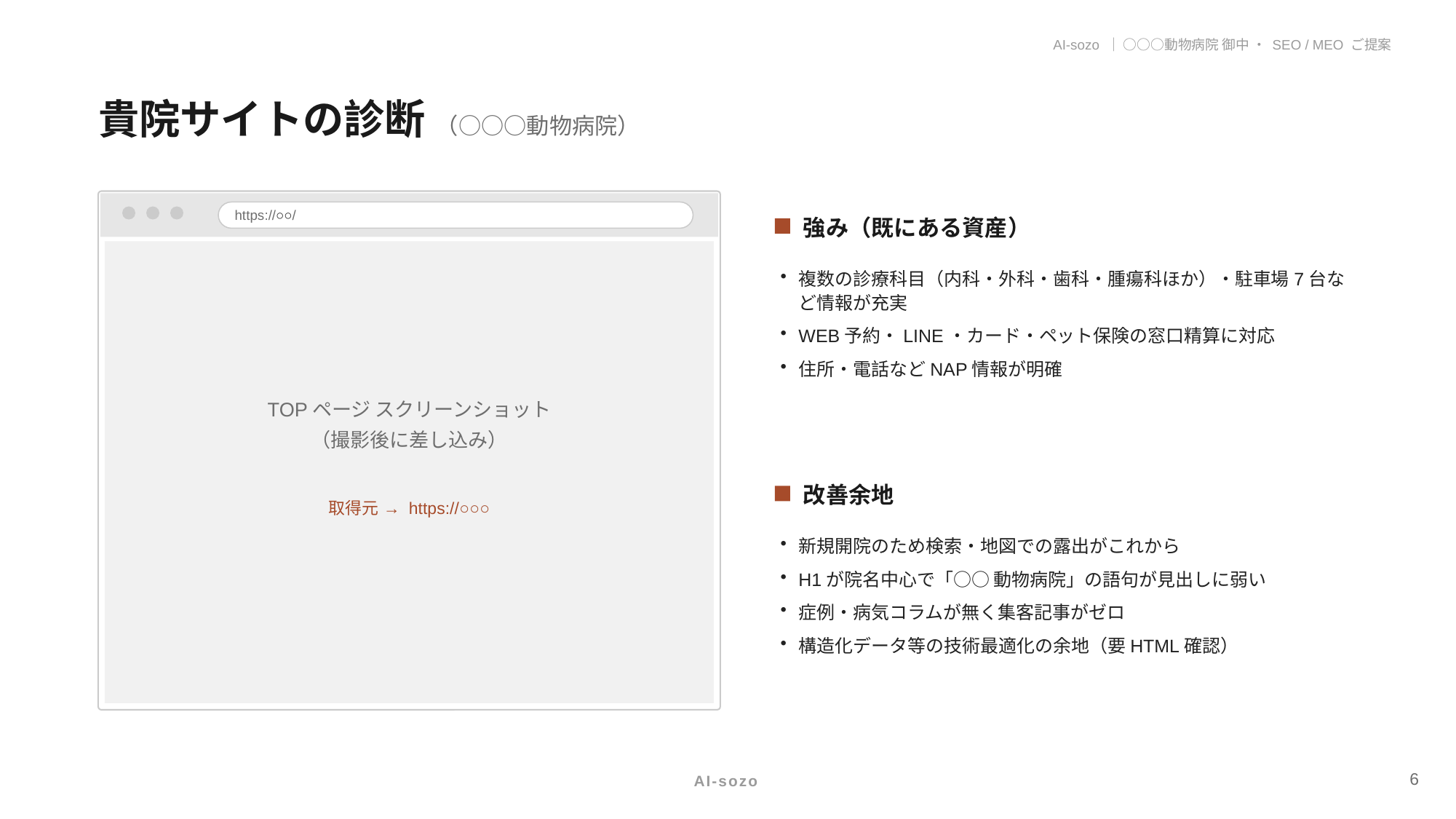

AI-sozo ｜ ○○○動物病院 御中 ・ SEO / MEO ご提案
貴院サイトの診断  （○○○動物病院）

https://○○/

強み（既にある資産）

複数の診療科目（内科・外科・歯科・腫瘍科ほか）・駐車場7台など情報が充実
WEB予約・LINE・カード・ペット保険の窓口精算に対応
住所・電話などNAP情報が明確
TOPページ スクリーンショット
（撮影後に差し込み）
改善余地
取得元 → https://○○○

新規開院のため検索・地図での露出がこれから
H1が院名中心で「○○ 動物病院」の語句が見出しに弱い
症例・病気コラムが無く集客記事がゼロ
構造化データ等の技術最適化の余地（要HTML確認）
6
AI-sozo